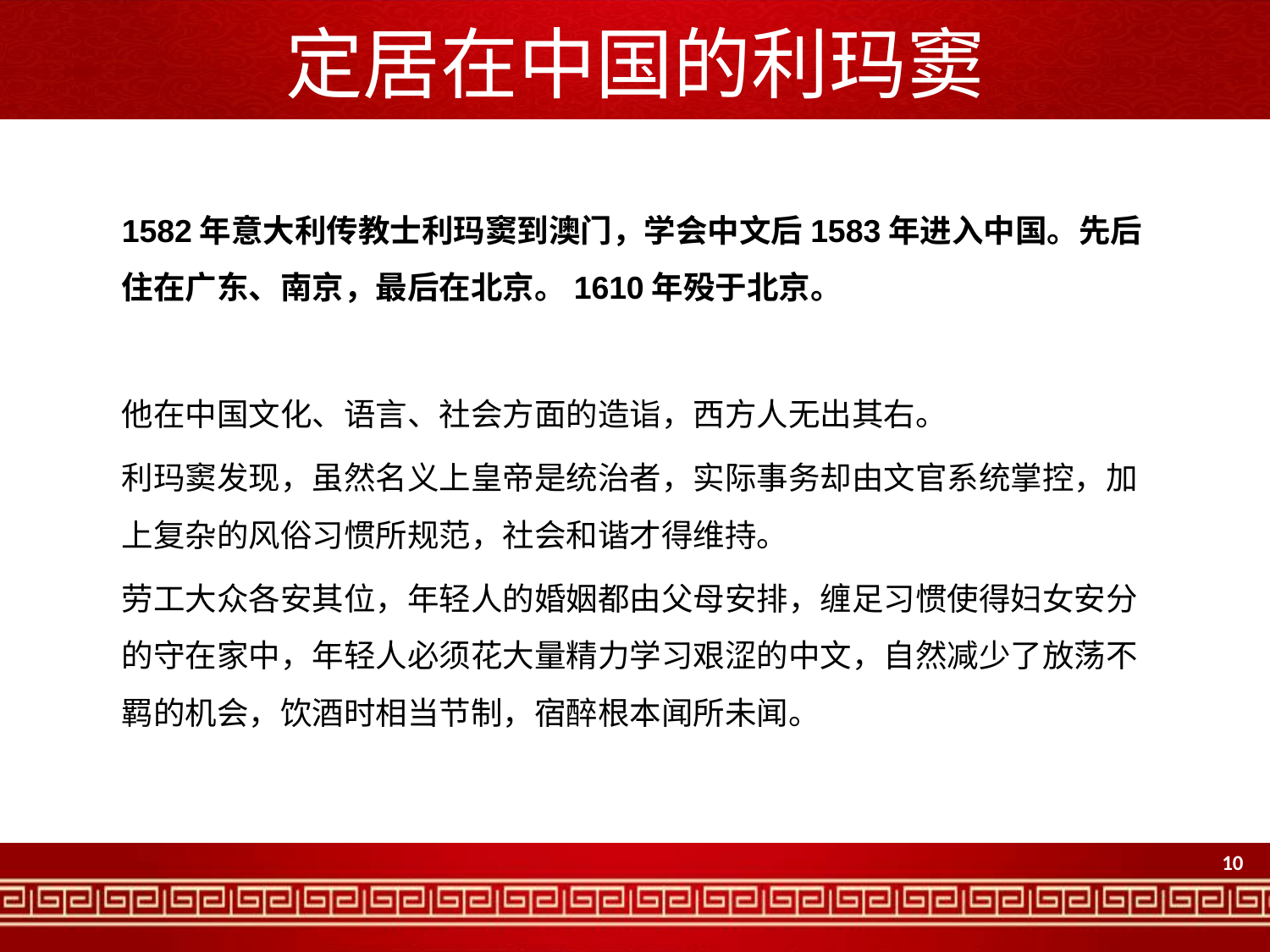

# 定居在中国的利玛窦
1582年意大利传教士利玛窦到澳门，学会中文后1583年进入中国。先后住在广东、南京，最后在北京。1610年殁于北京。

他在中国文化、语言、社会方面的造诣，西方人无出其右。
利玛窦发现，虽然名义上皇帝是统治者，实际事务却由文官系统掌控，加上复杂的风俗习惯所规范，社会和谐才得维持。
劳工大众各安其位，年轻人的婚姻都由父母安排，缠足习惯使得妇女安分的守在家中，年轻人必须花大量精力学习艰涩的中文，自然减少了放荡不羁的机会，饮酒时相当节制，宿醉根本闻所未闻。